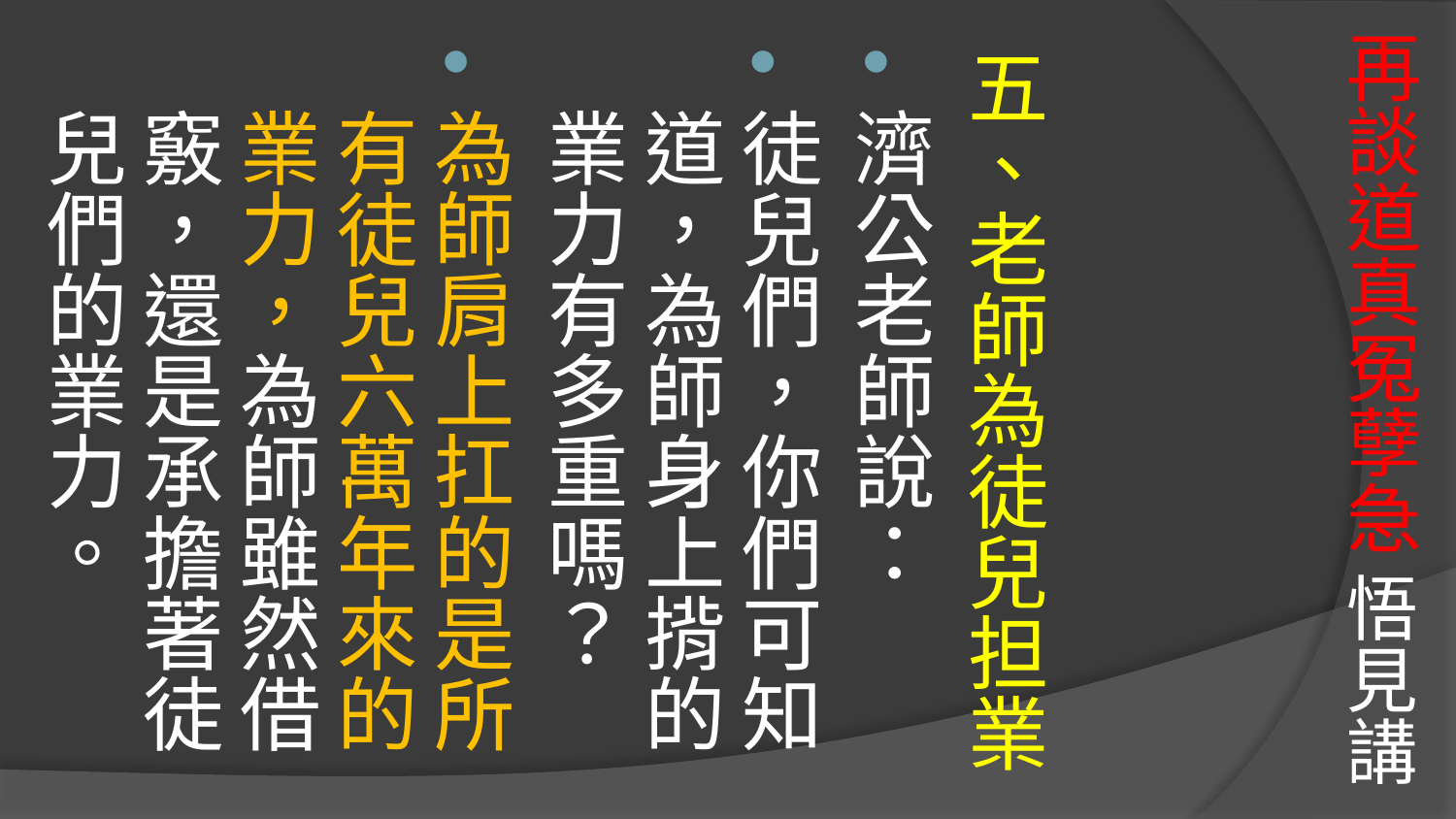

# 再談道真冤孽急 悟見講
五、老師為徒兒担業
濟公老師說：
徒兒們，你們可知道，為師身上揹的業力有多重嗎？
為師肩上扛的是所有徒兒六萬年來的業力，為師雖然借竅，還是承擔著徒兒們的業力。